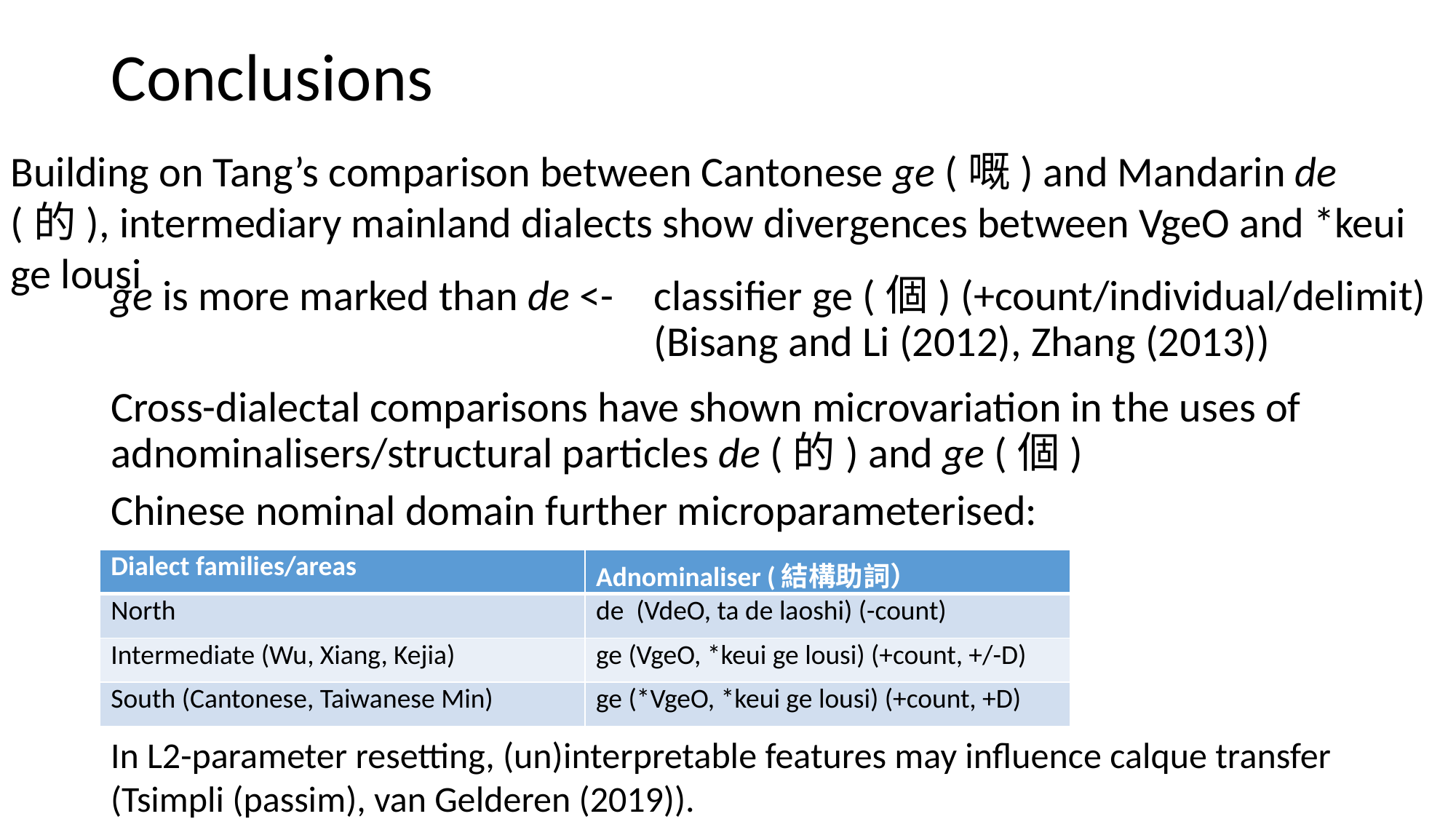

# Conclusions
Building on Tang’s comparison between Cantonese ge (嘅) and Mandarin de (的), intermediary mainland dialects show divergences between VgeO and *keui ge lousi
ge is more marked than de <-
classifier ge (個) (+count/individual/delimit) (Bisang and Li (2012), Zhang (2013))
Cross-dialectal comparisons have shown microvariation in the uses of adnominalisers/structural particles de (的) and ge (個)
Chinese nominal domain further microparameterised:
| Dialect families/areas | Adnominaliser (結構助詞） |
| --- | --- |
| North | de (VdeO, ta de laoshi) (-count) |
| Intermediate (Wu, Xiang, Kejia) | ge (VgeO, \*keui ge lousi) (+count, +/-D) |
| South (Cantonese, Taiwanese Min) | ge (\*VgeO, \*keui ge lousi) (+count, +D) |
In L2-parameter resetting, (un)interpretable features may influence calque transfer (Tsimpli (passim), van Gelderen (2019)).